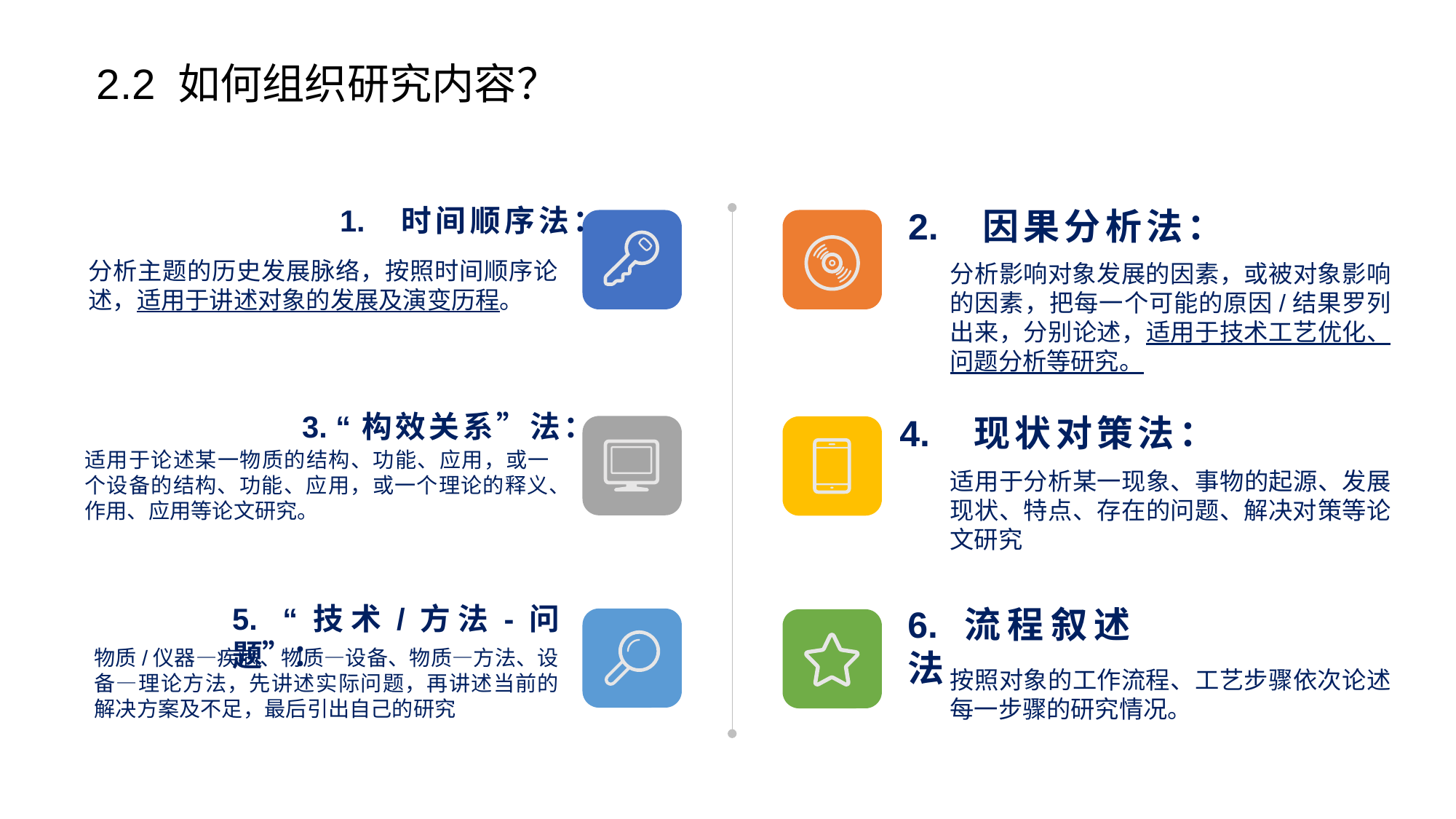

2.2 如何组织研究内容？
1.   时间顺序法：
分析主题的历史发展脉络，按照时间顺序论述，适用于讲述对象的发展及演变历程。
2.   因果分析法：
分析影响对象发展的因素，或被对象影响的因素，把每一个可能的原因/结果罗列出来，分别论述，适用于技术工艺优化、问题分析等研究。

3. “构效关系”法：
适用于论述某一物质的结构、功能、应用，或一个设备的结构、功能、应用，或一个理论的释义、作用、应用等论文研究。
4.   现状对策法：
适用于分析某一现象、事物的起源、发展现状、特点、存在的问题、解决对策等论文研究

5.   “技术/方法-问题”：
物质/仪器—疾病、物质—设备、物质—方法、设备—理论方法，先讲述实际问题，再讲述当前的解决方案及不足，最后引出自己的研究
6. 流程叙述法
按照对象的工作流程、工艺步骤依次论述每一步骤的研究情况。